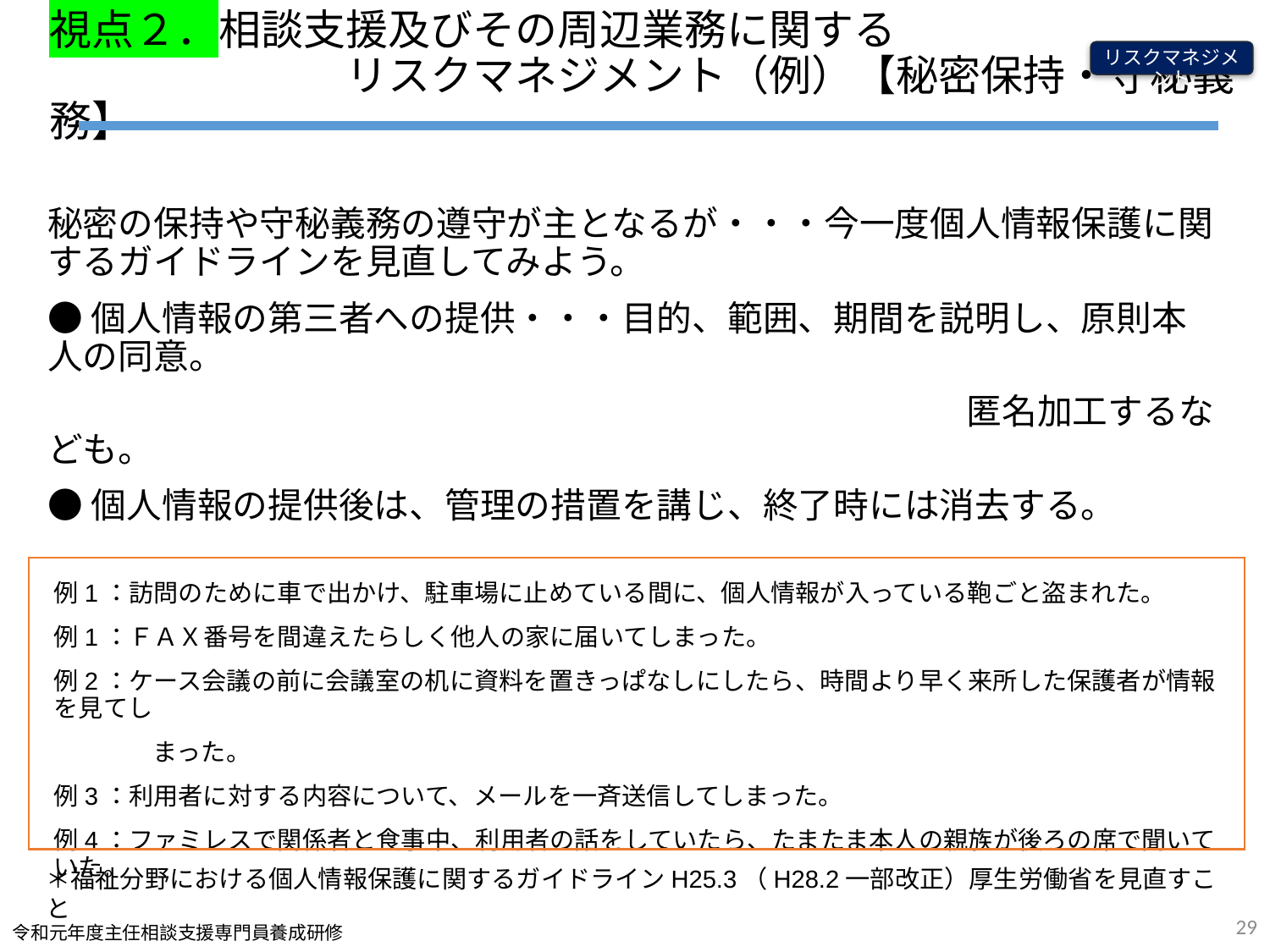

# 視点２．相談支援及びその周辺業務に関する 　　　　　　　リスクマネジメント（例）【秘密保持・守秘義務】
リスクマネジメント
秘密の保持や守秘義務の遵守が主となるが・・・今一度個人情報保護に関するガイドラインを見直してみよう。
●個人情報の第三者への提供・・・目的、範囲、期間を説明し、原則本人の同意。
　　　　　　　　　　　　　　　　　　　　　　　　　　匿名加工するなども。
●個人情報の提供後は、管理の措置を講じ、終了時には消去する。

例1：訪問のために車で出かけ、駐車場に止めている間に、個人情報が入っている鞄ごと盗まれた。
例1：ＦＡＸ番号を間違えたらしく他人の家に届いてしまった。
例2：ケース会議の前に会議室の机に資料を置きっぱなしにしたら、時間より早く来所した保護者が情報を見てし
　　　　まった。
例3：利用者に対する内容について、メールを一斉送信してしまった。
例4：ファミレスで関係者と食事中、利用者の話をしていたら、たまたま本人の親族が後ろの席で聞いていた。
＊福祉分野における個人情報保護に関するガイドラインH25.3（H28.2一部改正）厚生労働省を見直すこと
29
令和元年度主任相談支援専門員養成研修